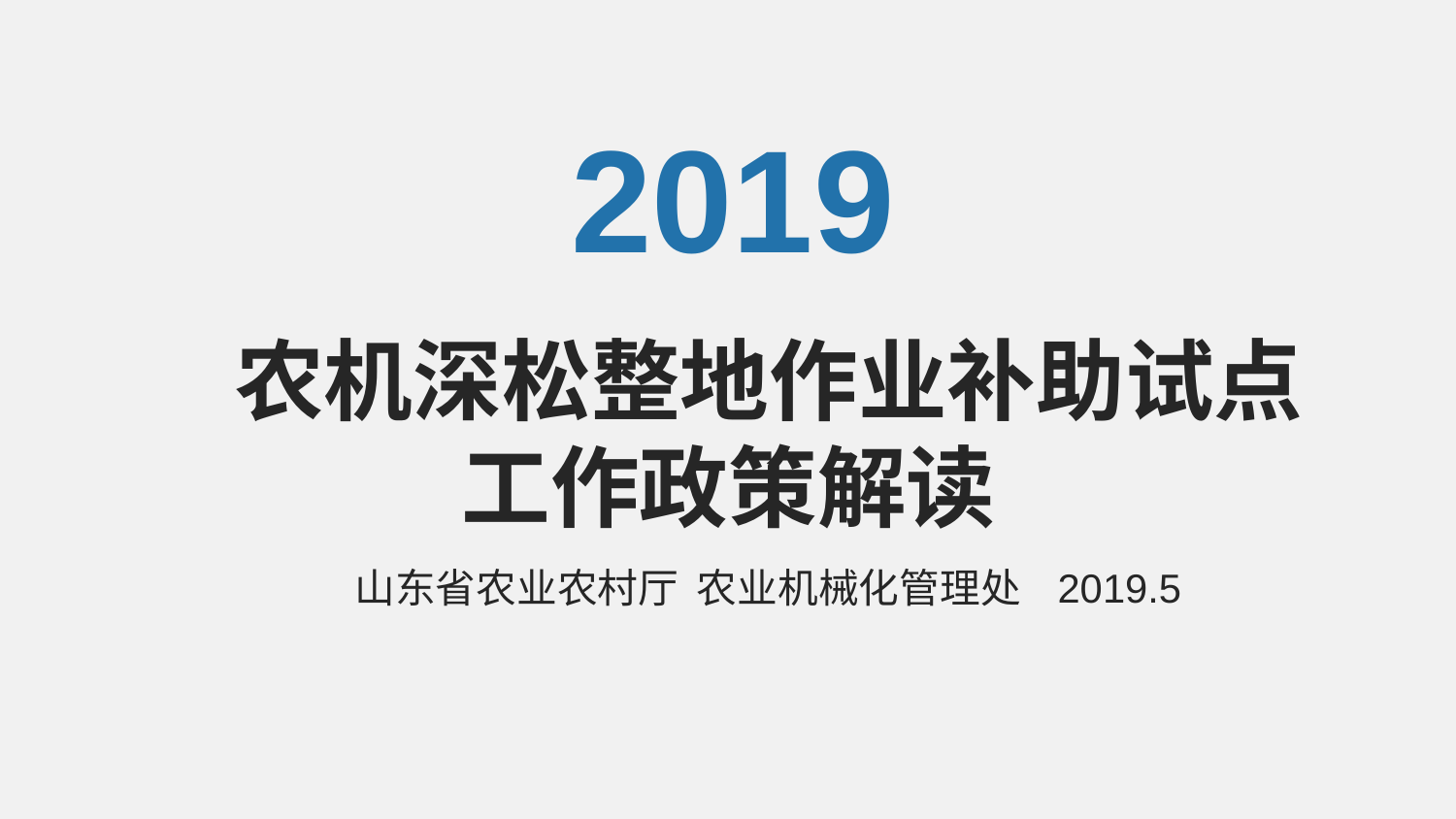

2019
   农机深松整地作业补助试点工作政策解读
山东省农业农村厅  农业机械化管理处   2019.5